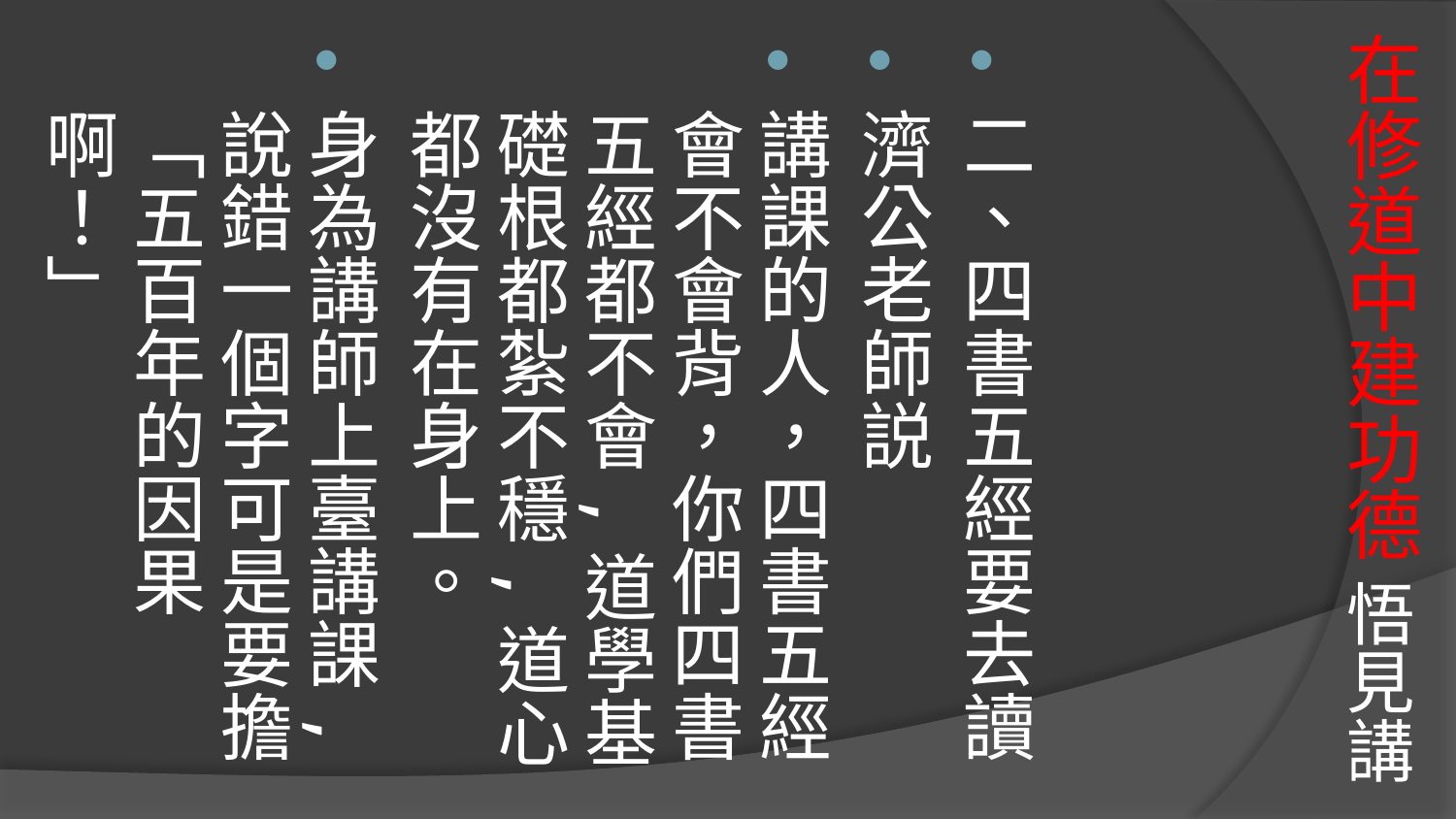

# 在修道中建功德 悟見講
二、四書五經要去讀
濟公老師説
講課的人，四書五經會不會背，你們四書五經都不會,道學基礎根都紮不穩,道心都沒有在身上。
身為講師上臺講課,說錯一個字可是要擔「五百年的因果啊！」